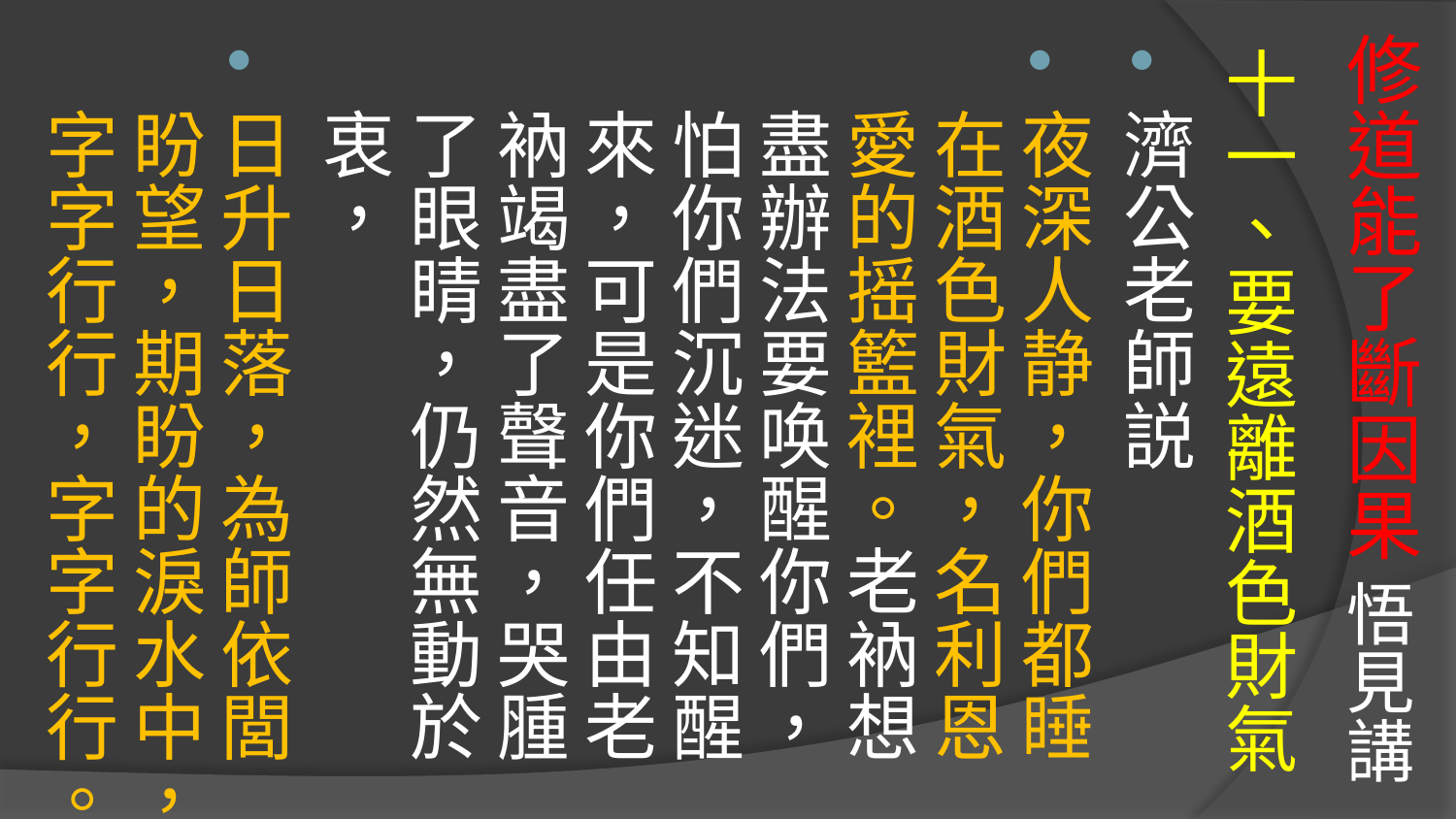

# 修道能了斷因果 悟見講
十一、要遠離酒色財氣
濟公老師説
夜深人静，你們都睡在酒色財氣，名利恩愛的摇籃裡。老衲想盡辦法要唤醒你們，怕你們沉迷，不知醒來，可是你們任由老衲竭盡了聲音，哭腫了眼睛，仍然無動於衷，
日升日落，為師依閭盼望，期盼的淚水中，字字行行，字字行行。